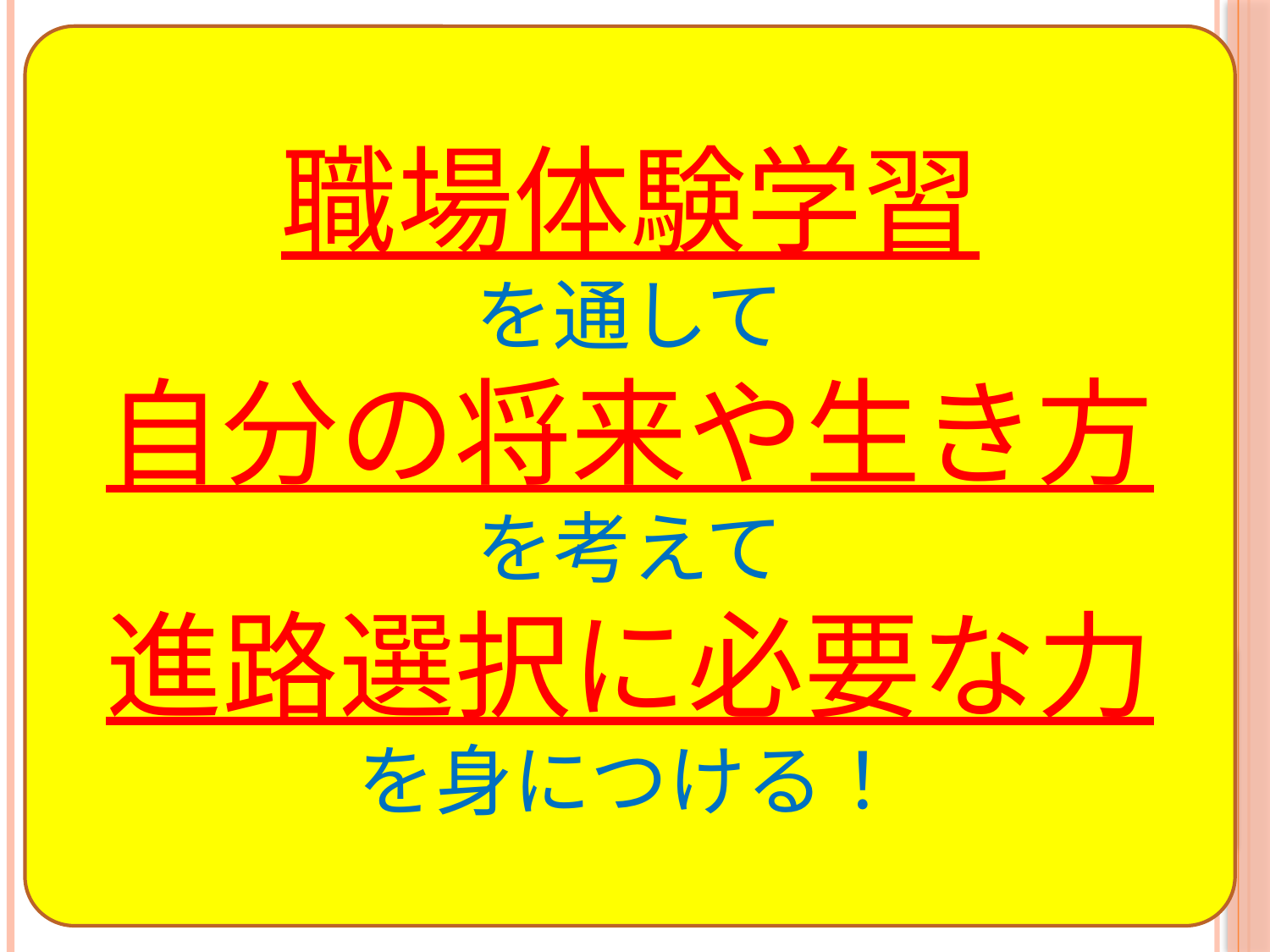

さいと学のねらいは？
職場体験学習
を通して
自分の将来や生き方
を考えて
進路選択に必要な力
を身につける！
西都市を学び
西都市を通して
自分の生き方について考える
３年生のテーマは？
将来の進路選択に向け
資質や能力を身につけよう